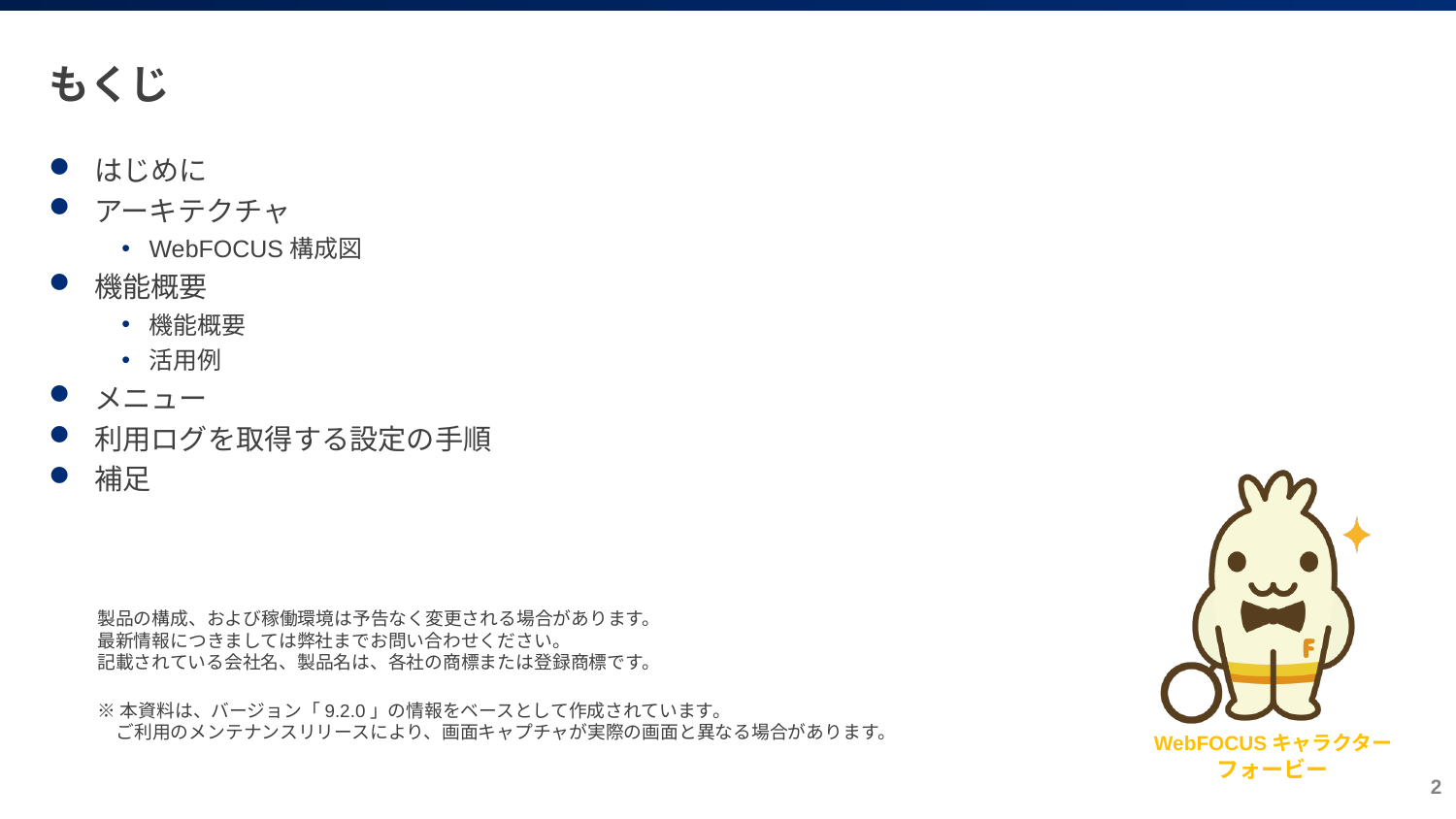

# もくじ
はじめに
アーキテクチャ
WebFOCUS構成図
機能概要
機能概要
活用例
メニュー
利用ログを取得する設定の手順
補足

2